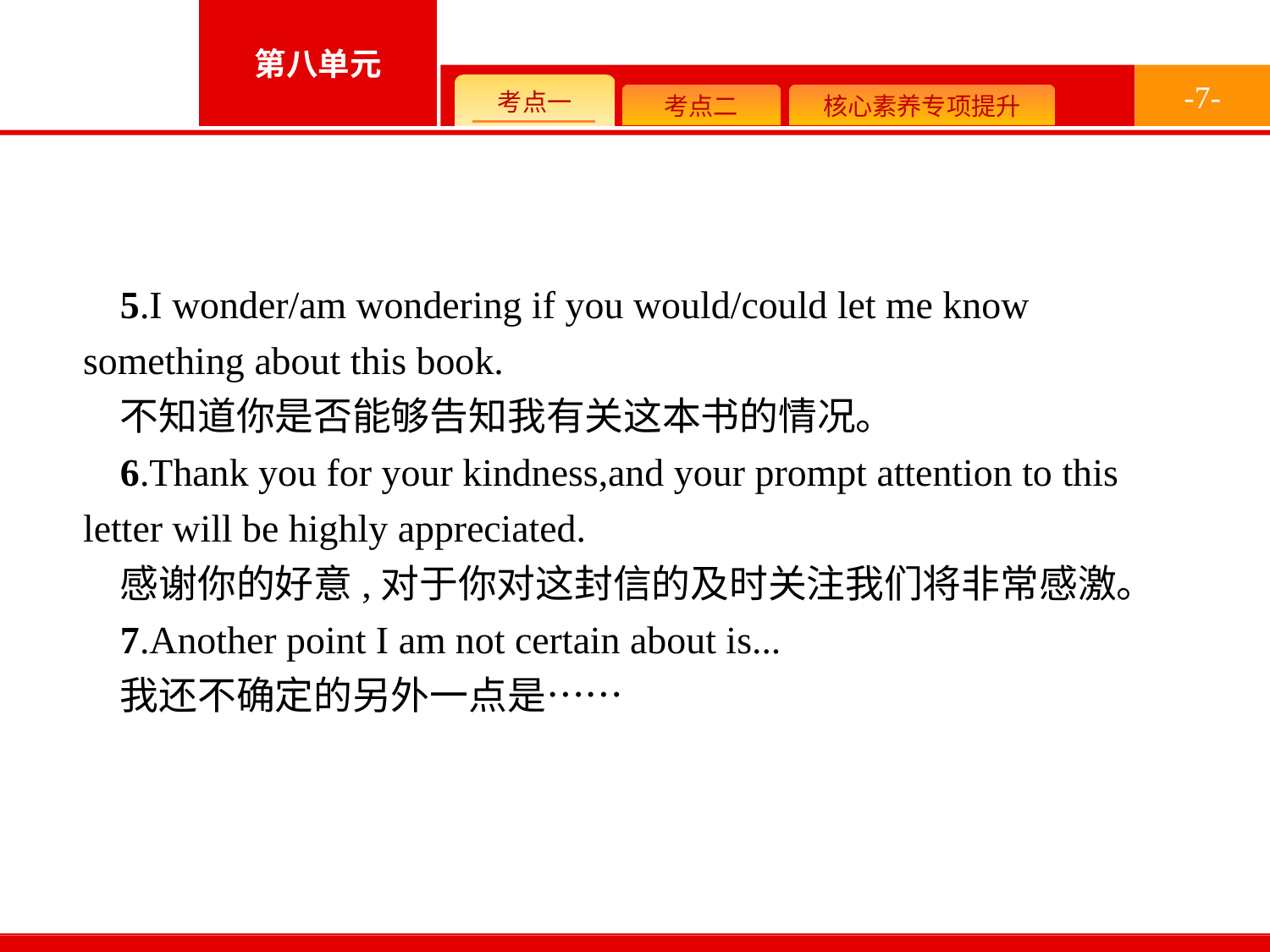

-7-
5.I wonder/am wondering if you would/could let me know something about this book.
不知道你是否能够告知我有关这本书的情况。
6.Thank you for your kindness,and your prompt attention to this letter will be highly appreciated.
感谢你的好意,对于你对这封信的及时关注我们将非常感激。
7.Another point I am not certain about is...
我还不确定的另外一点是……